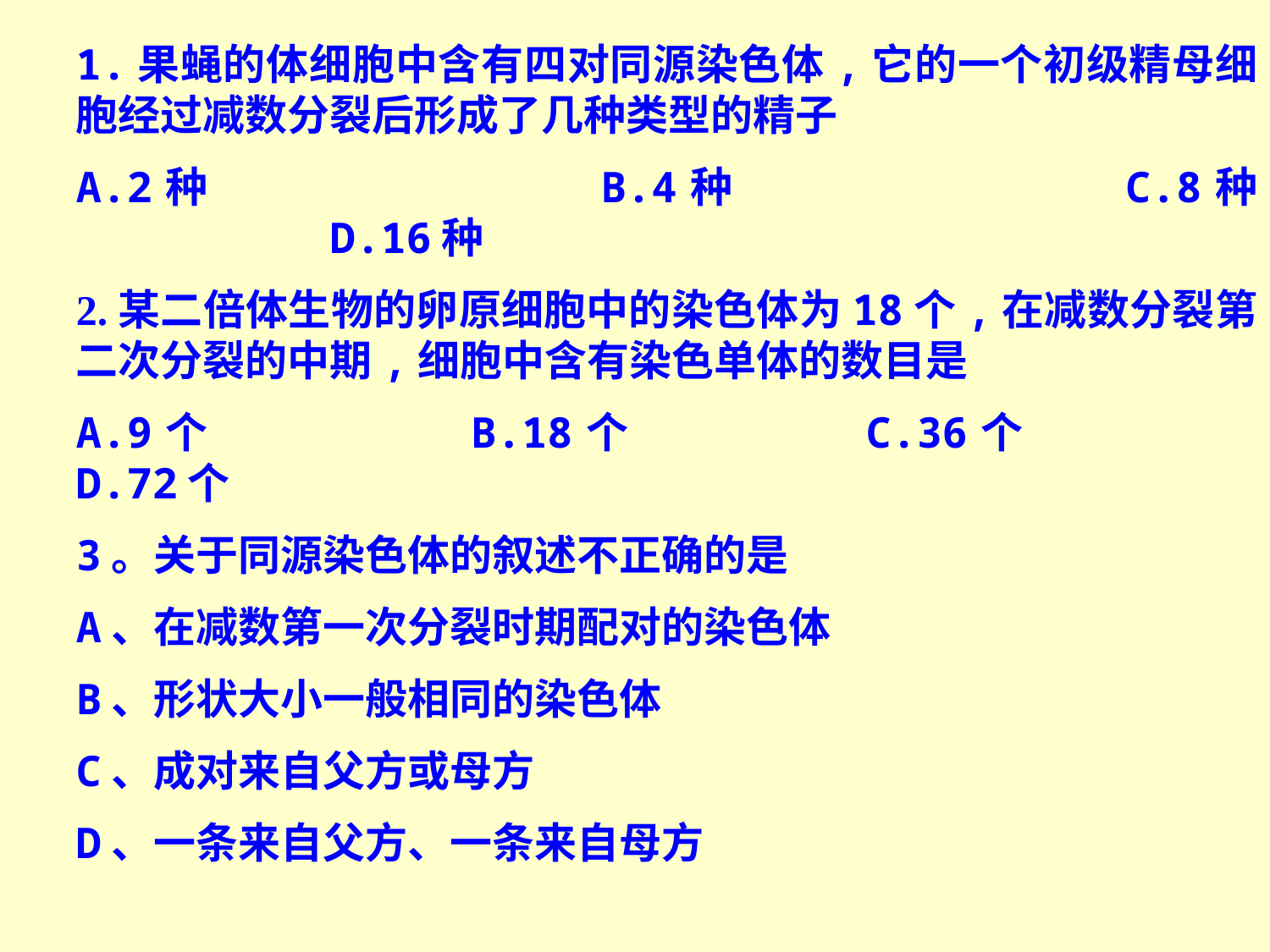

1.果蝇的体细胞中含有四对同源染色体,它的一个初级精母细胞经过减数分裂后形成了几种类型的精子
A.2种			B.4种			C.8种		D.16种
2.某二倍体生物的卵原细胞中的染色体为18个,在减数分裂第二次分裂的中期,细胞中含有染色单体的数目是
A.9个		B.18个		C.36个		D.72个
3。关于同源染色体的叙述不正确的是
A、在减数第一次分裂时期配对的染色体
B、形状大小一般相同的染色体
C、成对来自父方或母方
D、一条来自父方、一条来自母方